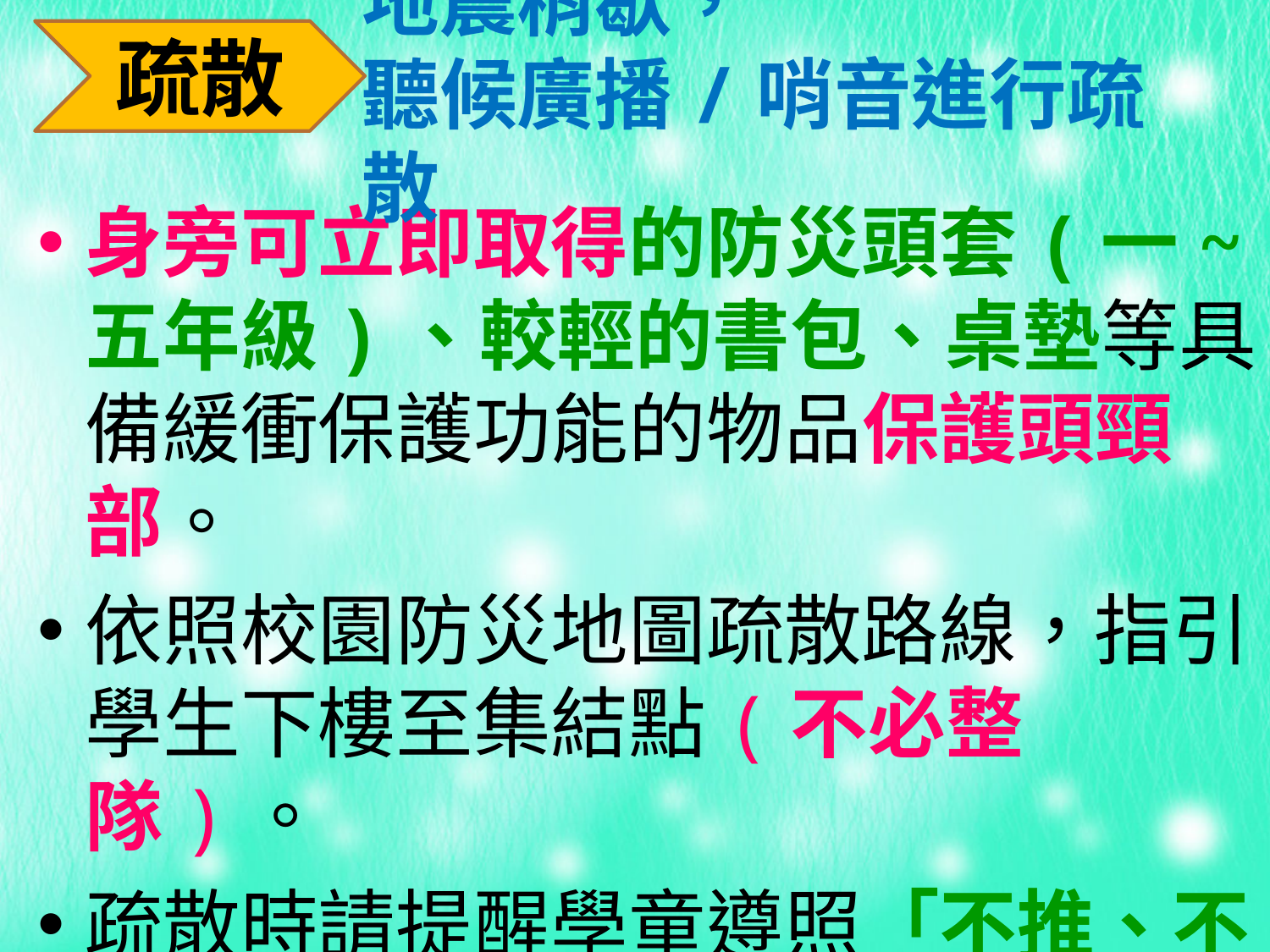

# 地震稍歇， 聽候廣播/哨音進行疏散
疏散
身旁可立即取得的防災頭套(一~五年級)、較輕的書包、桌墊等具備緩衝保護功能的物品保護頭頸部。
依照校園防災地圖疏散路線，指引學生下樓至集結點(不必整隊)。
疏散時請提醒學童遵照「不推、不跑、不語」三不原則。